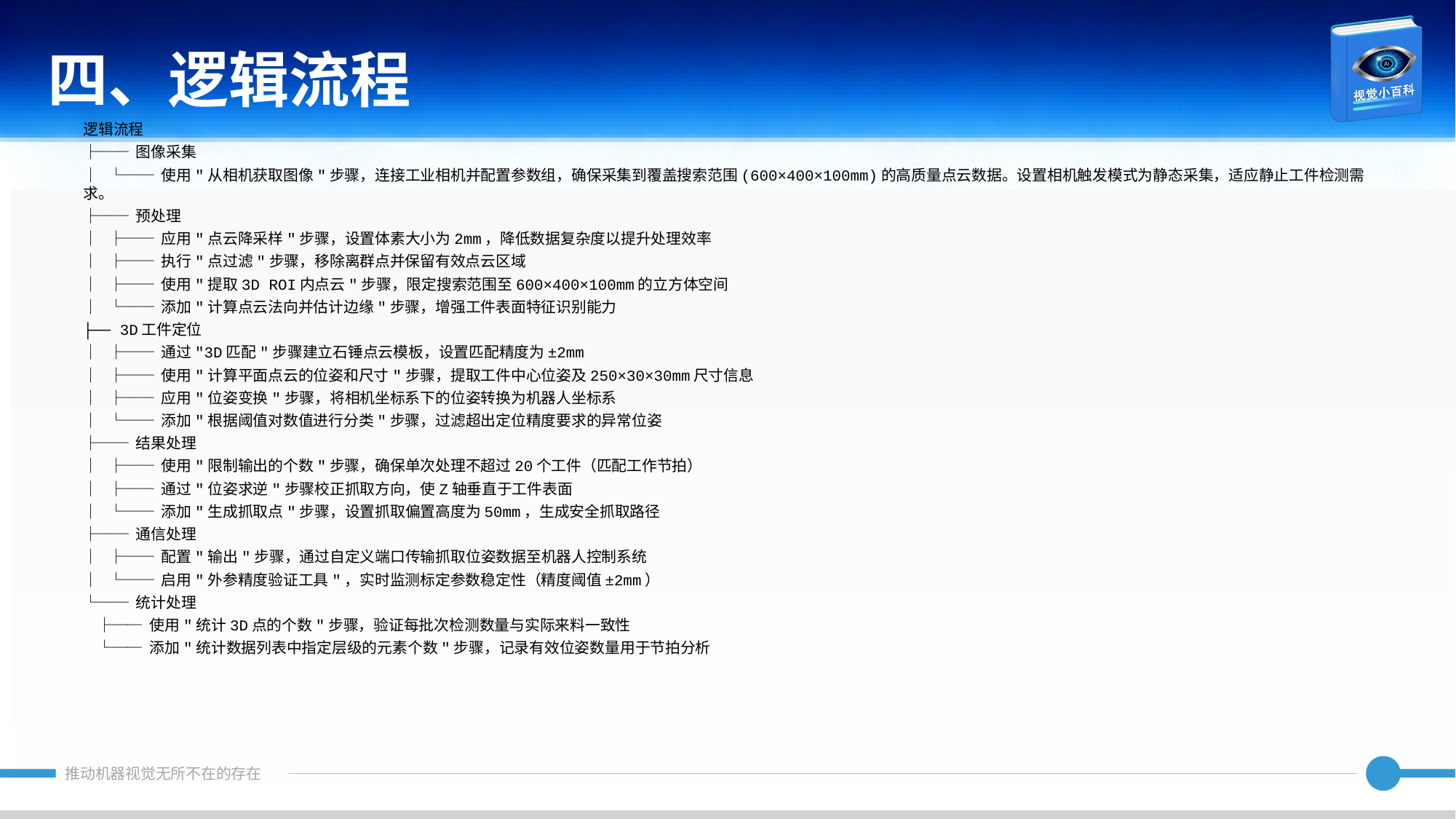

四、逻辑流程

逻辑流程
├── 图像采集
│   └── 使用"从相机获取图像"步骤，连接工业相机并配置参数组，确保采集到覆盖搜索范围(600×400×100mm)的高质量点云数据。设置相机触发模式为静态采集，适应静止工件检测需求。
├── 预处理
│   ├── 应用"点云降采样"步骤，设置体素大小为2mm，降低数据复杂度以提升处理效率
│   ├── 执行"点过滤"步骤，移除离群点并保留有效点云区域
│   ├── 使用"提取3D ROI内点云"步骤，限定搜索范围至600×400×100mm的立方体空间
│   └── 添加"计算点云法向并估计边缘"步骤，增强工件表面特征识别能力
├── 3D工件定位
│   ├── 通过"3D匹配"步骤建立石锤点云模板，设置匹配精度为±2mm
│   ├── 使用"计算平面点云的位姿和尺寸"步骤，提取工件中心位姿及250×30×30mm尺寸信息
│   ├── 应用"位姿变换"步骤，将相机坐标系下的位姿转换为机器人坐标系
│   └── 添加"根据阈值对数值进行分类"步骤，过滤超出定位精度要求的异常位姿
├── 结果处理
│   ├── 使用"限制输出的个数"步骤，确保单次处理不超过20个工件（匹配工作节拍）
│   ├── 通过"位姿求逆"步骤校正抓取方向，使Z轴垂直于工件表面
│   └── 添加"生成抓取点"步骤，设置抓取偏置高度为50mm，生成安全抓取路径
├── 通信处理
│   ├── 配置"输出"步骤，通过自定义端口传输抓取位姿数据至机器人控制系统
│   └── 启用"外参精度验证工具"，实时监测标定参数稳定性（精度阈值±2mm）
└── 统计处理
    ├── 使用"统计3D点的个数"步骤，验证每批次检测数量与实际来料一致性
    └── 添加"统计数据列表中指定层级的元素个数"步骤，记录有效位姿数量用于节拍分析
9